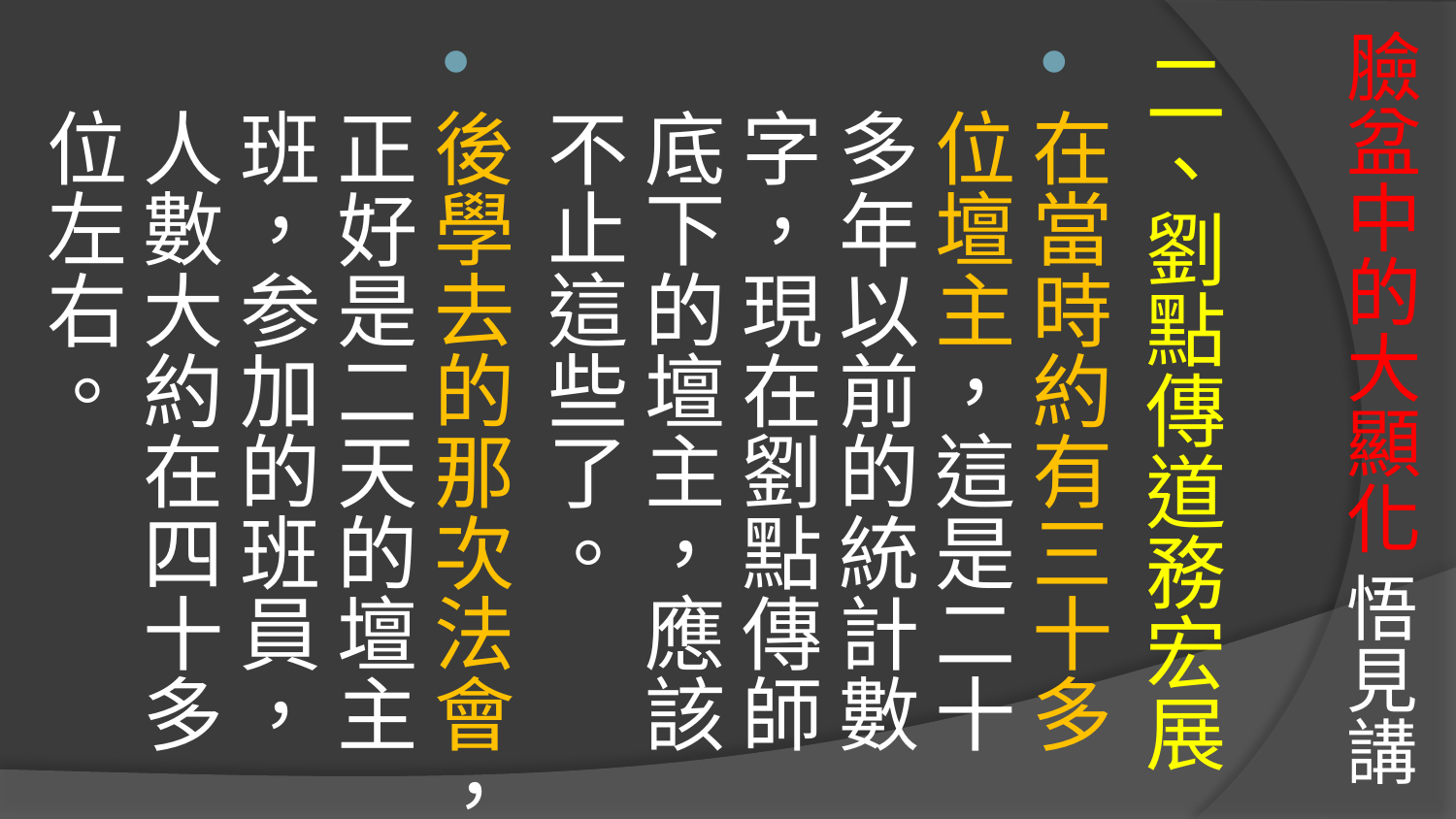

# 臉盆中的大顯化 悟見講
二、劉點傳道務宏展
在當時約有三十多位壇主，這是二十多年以前的統計數字，現在劉點傳師底下的壇主，應該不止這些了。
後學去的那次法會，正好是二天的壇主班，参加的班員，人數大約在四十多位左右。